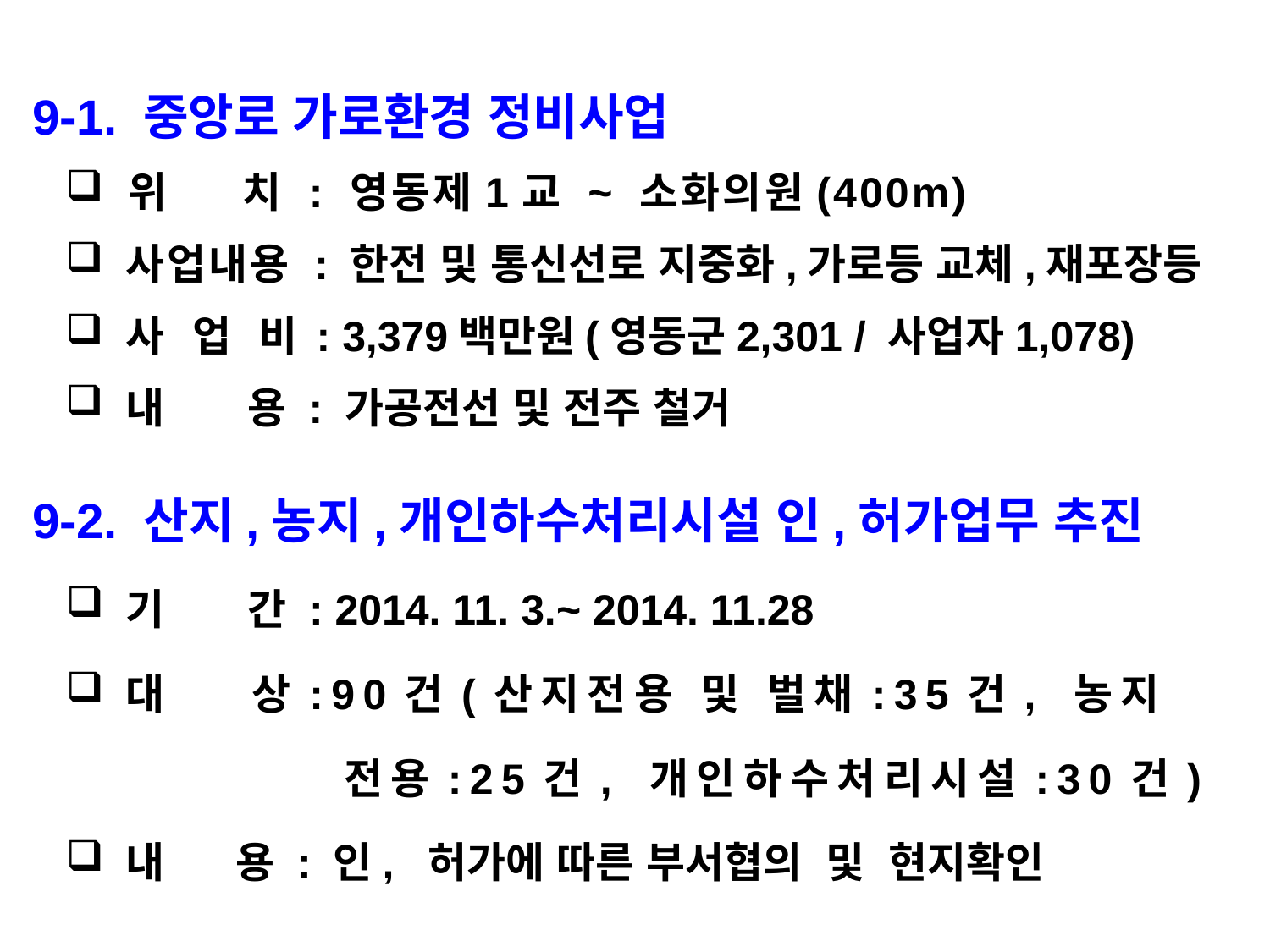

9-1. 중앙로 가로환경 정비사업
 위     치 : 영동제1교 ~ 소화의원(400m)
 사업내용 : 한전 및 통신선로 지중화,가로등 교체,재포장등
 사 업 비: 3,379백만원(영동군2,301 / 사업자1,078)
 내       용 : 가공전선 및 전주 철거

9-2. 산지,농지,개인하수처리시설 인,허가업무 추진
 기       간 : 2014. 11. 3.~ 2014. 11.28
 대    상:90건(산지전용 및 벌채:35건, 농지
            전용:25건, 개인하수처리시설:30건)
 내      용 : 인,  허가에 따른 부서협의  및  현지확인